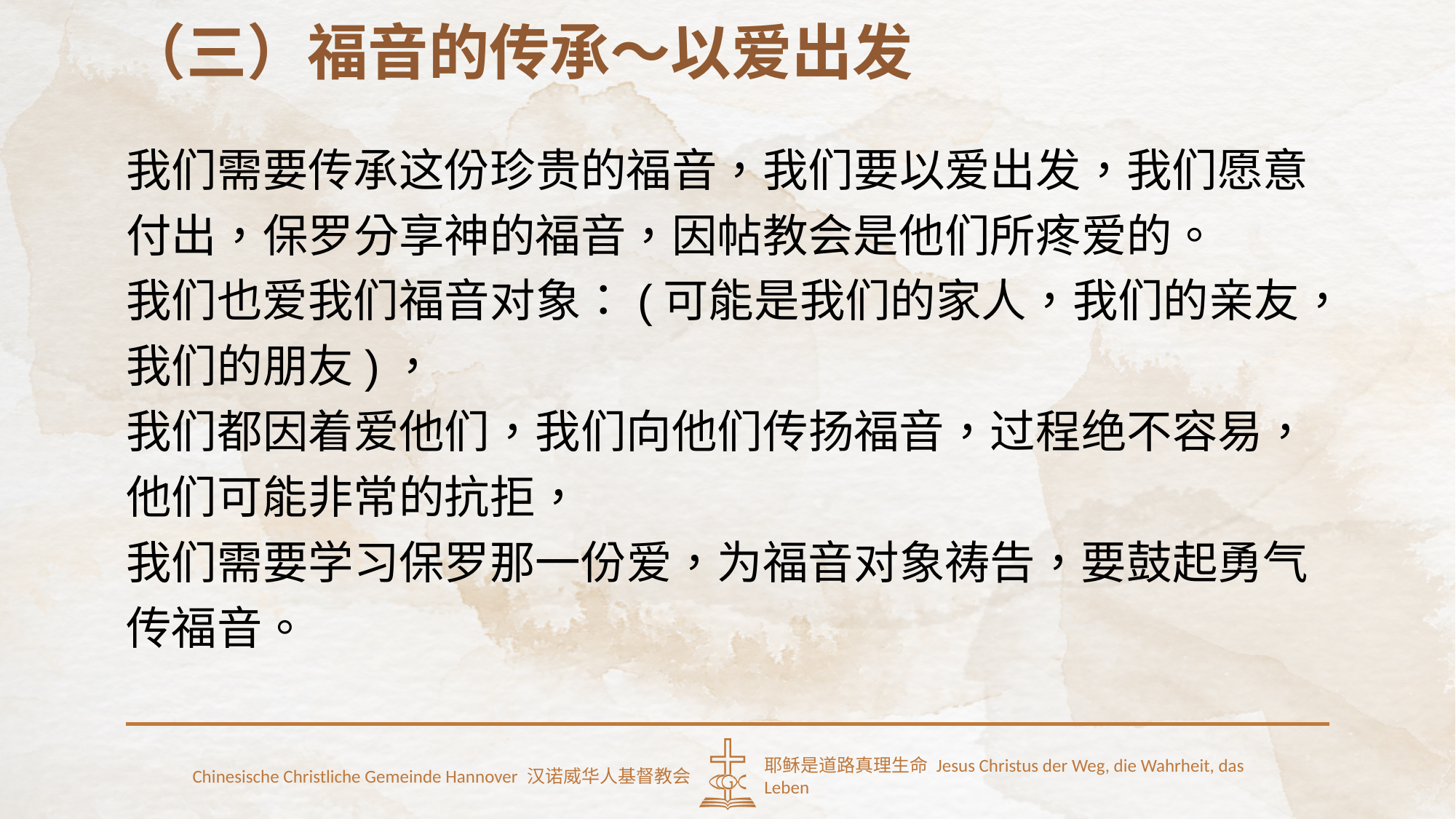

（三）福音的传承～以爱出发
我们需要传承这份珍贵的福音，我们要以爱出发，我们愿意付出，保罗分享神的福音，因帖教会是他们所疼爱的。
我们也爱我们福音对象：(可能是我们的家人，我们的亲友，我们的朋友)，
我们都因着爱他们，我们向他们传扬福音，过程绝不容易，他们可能非常的抗拒，
我们需要学习保罗那一份爱，为福音对象祷告，要鼓起勇气传福音。